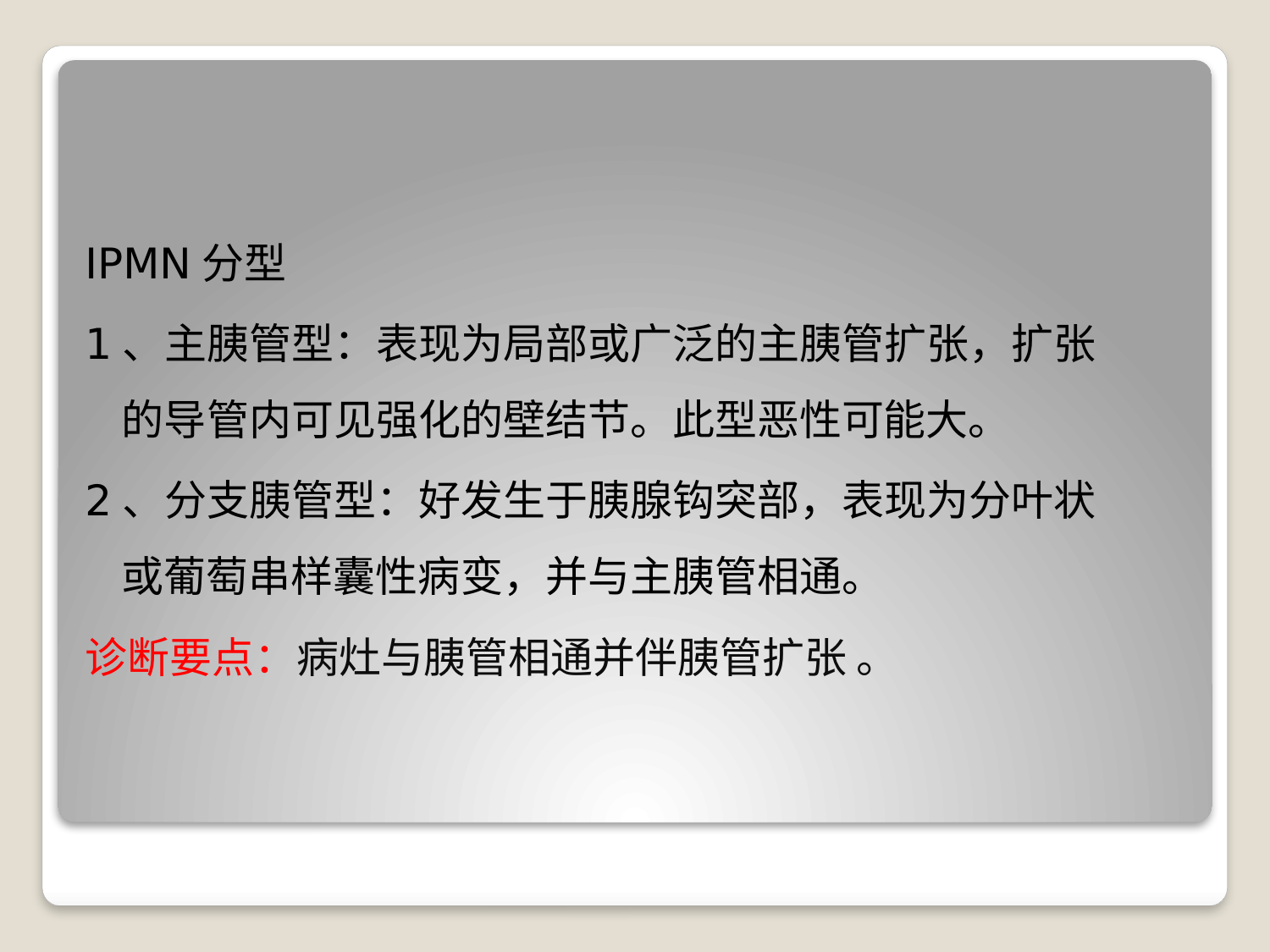

IPMN分型
1、主胰管型：表现为局部或广泛的主胰管扩张，扩张的导管内可见强化的壁结节。此型恶性可能大。
2、分支胰管型：好发生于胰腺钩突部，表现为分叶状或葡萄串样囊性病变，并与主胰管相通。
诊断要点：病灶与胰管相通并伴胰管扩张 。
#